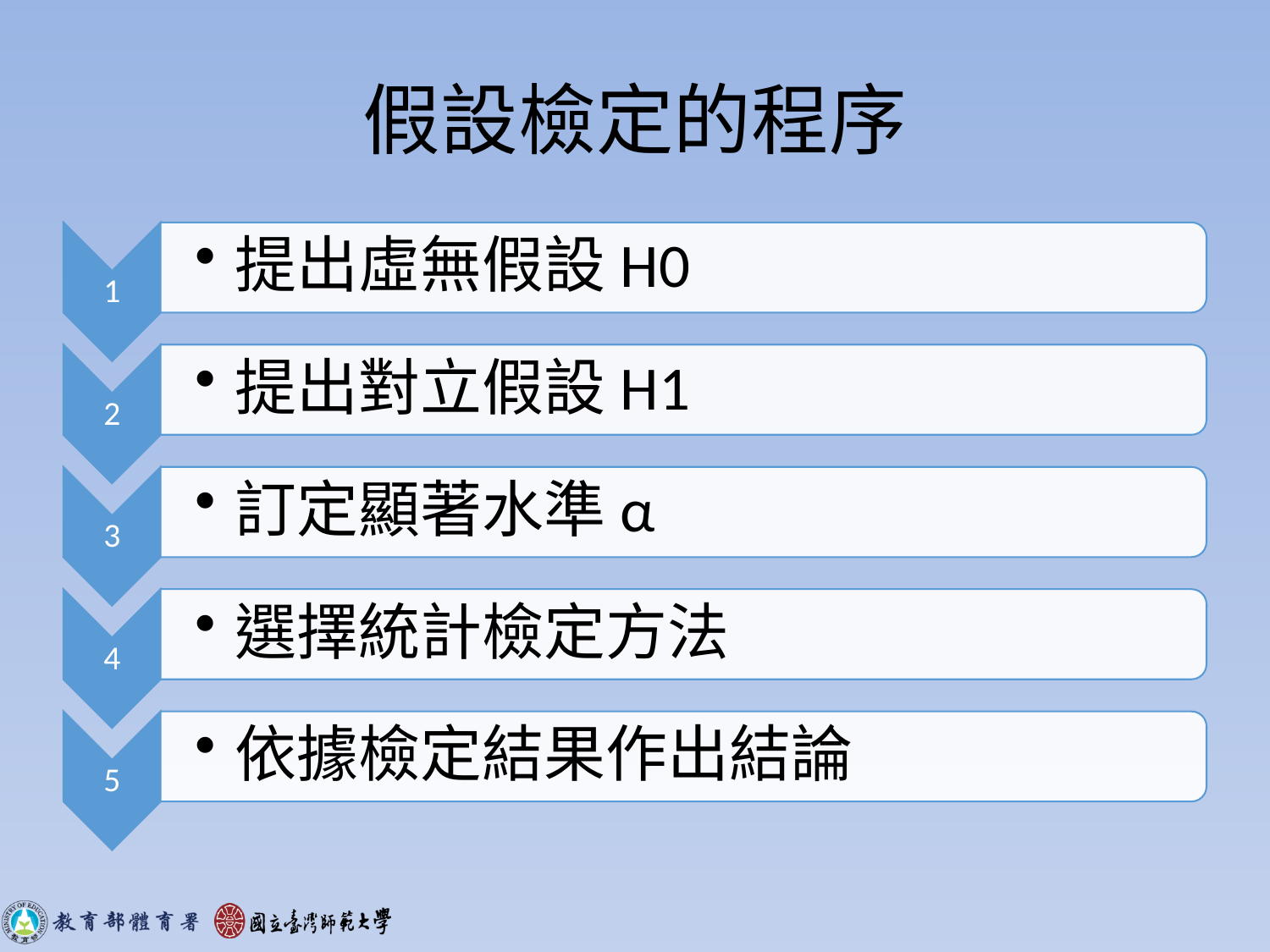

# 假設檢定的程序
1
提出虛無假設H0
2
提出對立假設H1
3
訂定顯著水準α
4
選擇統計檢定方法
5
依據檢定結果作出結論